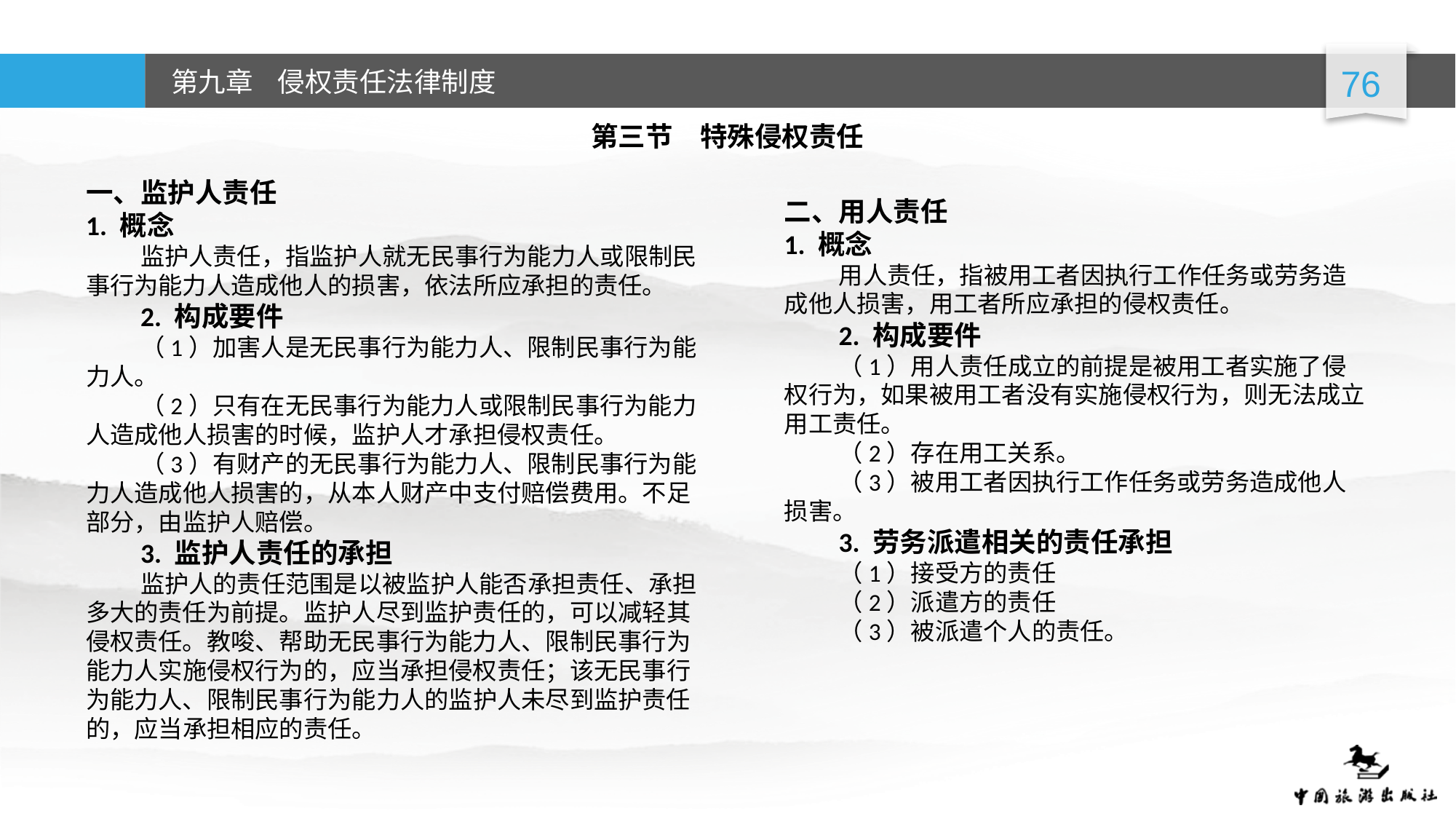

第三节 特殊侵权责任

一、监护人责任
1. 概念
监护人责任，指监护人就无民事行为能力人或限制民事行为能力人造成他人的损害，依法所应承担的责任。
2. 构成要件
（1）加害人是无民事行为能力人、限制民事行为能力人。
（2）只有在无民事行为能力人或限制民事行为能力人造成他人损害的时候，监护人才承担侵权责任。
（3）有财产的无民事行为能力人、限制民事行为能力人造成他人损害的，从本人财产中支付赔偿费用。不足部分，由监护人赔偿。
3. 监护人责任的承担
监护人的责任范围是以被监护人能否承担责任、承担多大的责任为前提。监护人尽到监护责任的，可以减轻其侵权责任。教唆、帮助无民事行为能力人、限制民事行为能力人实施侵权行为的，应当承担侵权责任；该无民事行为能力人、限制民事行为能力人的监护人未尽到监护责任的，应当承担相应的责任。
二、用人责任
1. 概念
用人责任，指被用工者因执行工作任务或劳务造成他人损害，用工者所应承担的侵权责任。
2. 构成要件
（1）用人责任成立的前提是被用工者实施了侵权行为，如果被用工者没有实施侵权行为，则无法成立用工责任。
（2）存在用工关系。
（3）被用工者因执行工作任务或劳务造成他人损害。
3. 劳务派遣相关的责任承担
（1）接受方的责任
（2）派遣方的责任
（3）被派遣个人的责任。